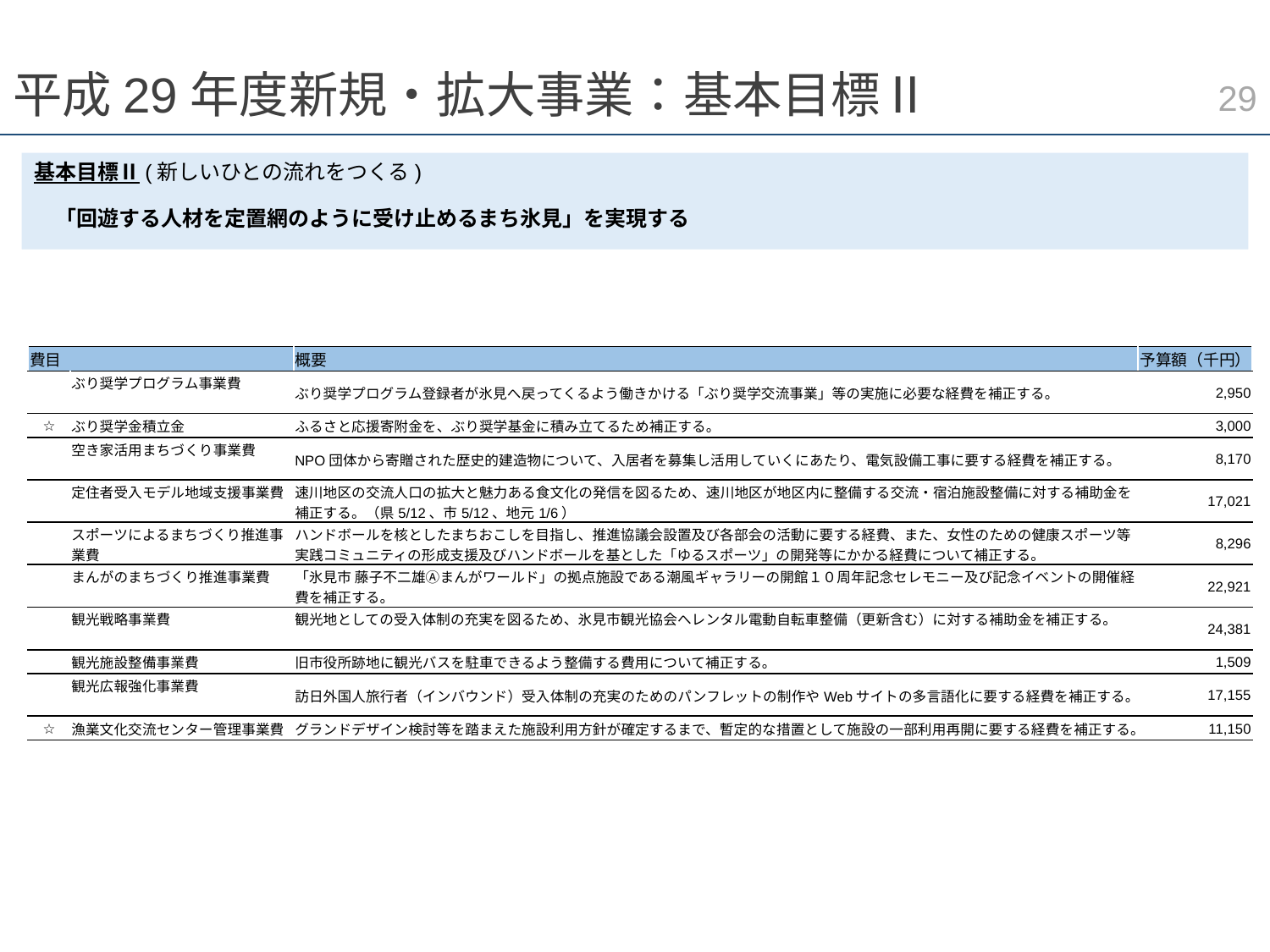

29
# 平成29年度新規・拡大事業：基本目標Ⅱ
基本目標Ⅱ(新しいひとの流れをつくる)

　「回遊する人材を定置網のように受け止めるまち氷見」を実現する
| 費目 |  | 概要 | 予算額（千円） |
| --- | --- | --- | --- |
|  | ぶり奨学プログラム事業費 | ぶり奨学プログラム登録者が氷見へ戻ってくるよう働きかける「ぶり奨学交流事業」等の実施に必要な経費を補正する。 | 2,950 |
| ☆ | ぶり奨学金積立金 | ふるさと応援寄附金を、ぶり奨学基金に積み立てるため補正する。 | 3,000 |
|  | 空き家活用まちづくり事業費 | NPO団体から寄贈された歴史的建造物について、入居者を募集し活用していくにあたり、電気設備工事に要する経費を補正する。 | 8,170 |
|  | 定住者受入モデル地域支援事業費 | 速川地区の交流人口の拡大と魅力ある食文化の発信を図るため、速川地区が地区内に整備する交流・宿泊施設整備に対する補助金を補正する。（県5/12、市5/12、地元1/6） | 17,021 |
|  | スポーツによるまちづくり推進事業費 | ハンドボールを核としたまちおこしを目指し、推進協議会設置及び各部会の活動に要する経費、また、女性のための健康スポーツ等実践コミュニティの形成支援及びハンドボールを基とした「ゆるスポーツ」の開発等にかかる経費について補正する。 | 8,296 |
|  | まんがのまちづくり推進事業費 | 「氷見市 藤子不二雄Ⓐまんがワールド」の拠点施設である潮風ギャラリーの開館１０周年記念セレモニー及び記念イベントの開催経費を補正する。 | 22,921 |
|  | 観光戦略事業費 | 観光地としての受入体制の充実を図るため、氷見市観光協会へレンタル電動自転車整備（更新含む）に対する補助金を補正する。 | 24,381 |
|  | 観光施設整備事業費 | 旧市役所跡地に観光バスを駐車できるよう整備する費用について補正する。 | 1,509 |
|  | 観光広報強化事業費 | 訪日外国人旅行者（インバウンド）受入体制の充実のためのパンフレットの制作やWebサイトの多言語化に要する経費を補正する。 | 17,155 |
| ☆ | 漁業文化交流センター管理事業費 | グランドデザイン検討等を踏まえた施設利用方針が確定するまで、暫定的な措置として施設の一部利用再開に要する経費を補正する。 | 11,150 |